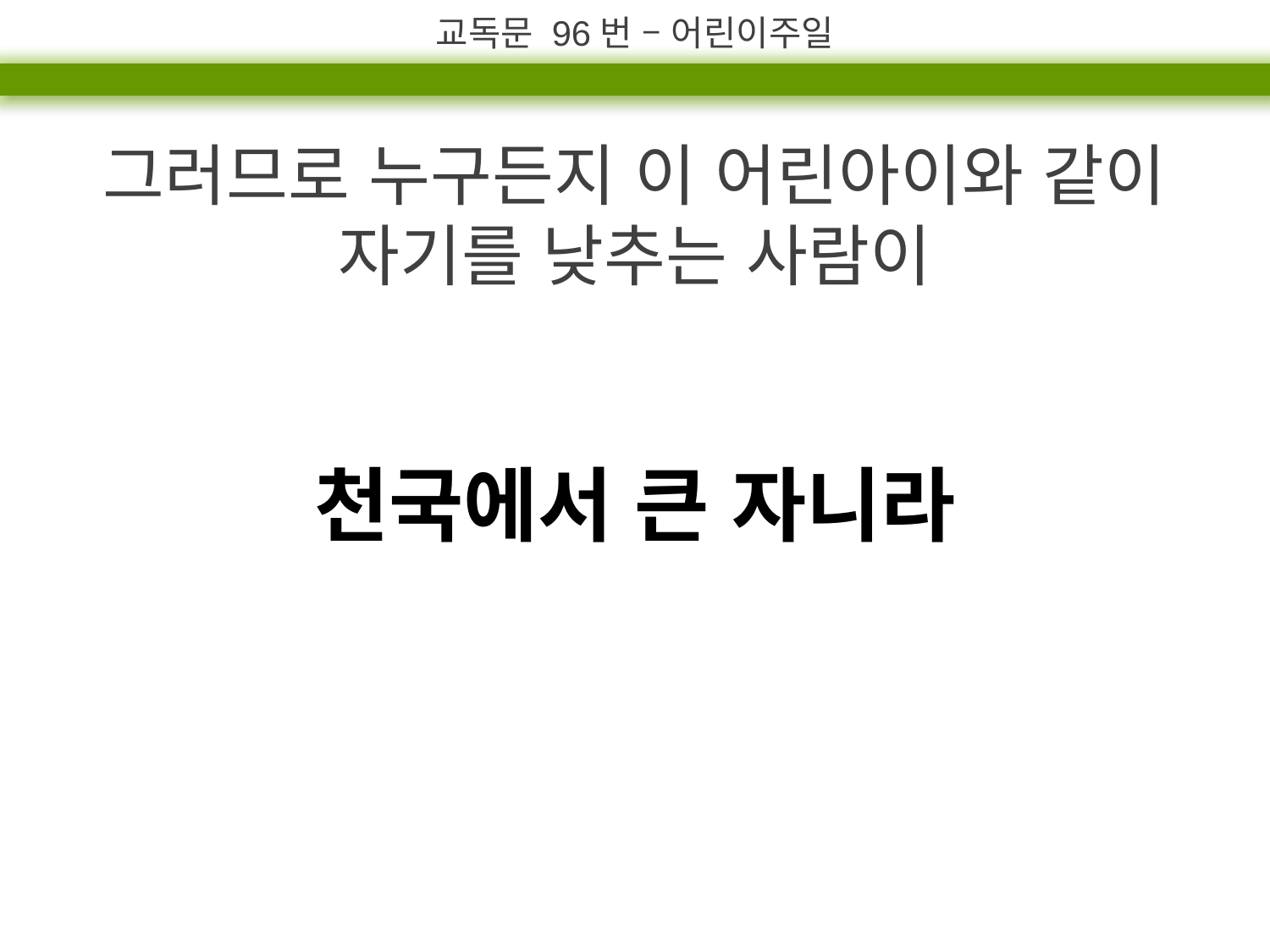

교독문 96번 – 어린이주일

그러므로 누구든지 이 어린아이와 같이 자기를 낮추는 사람이
천국에서 큰 자니라